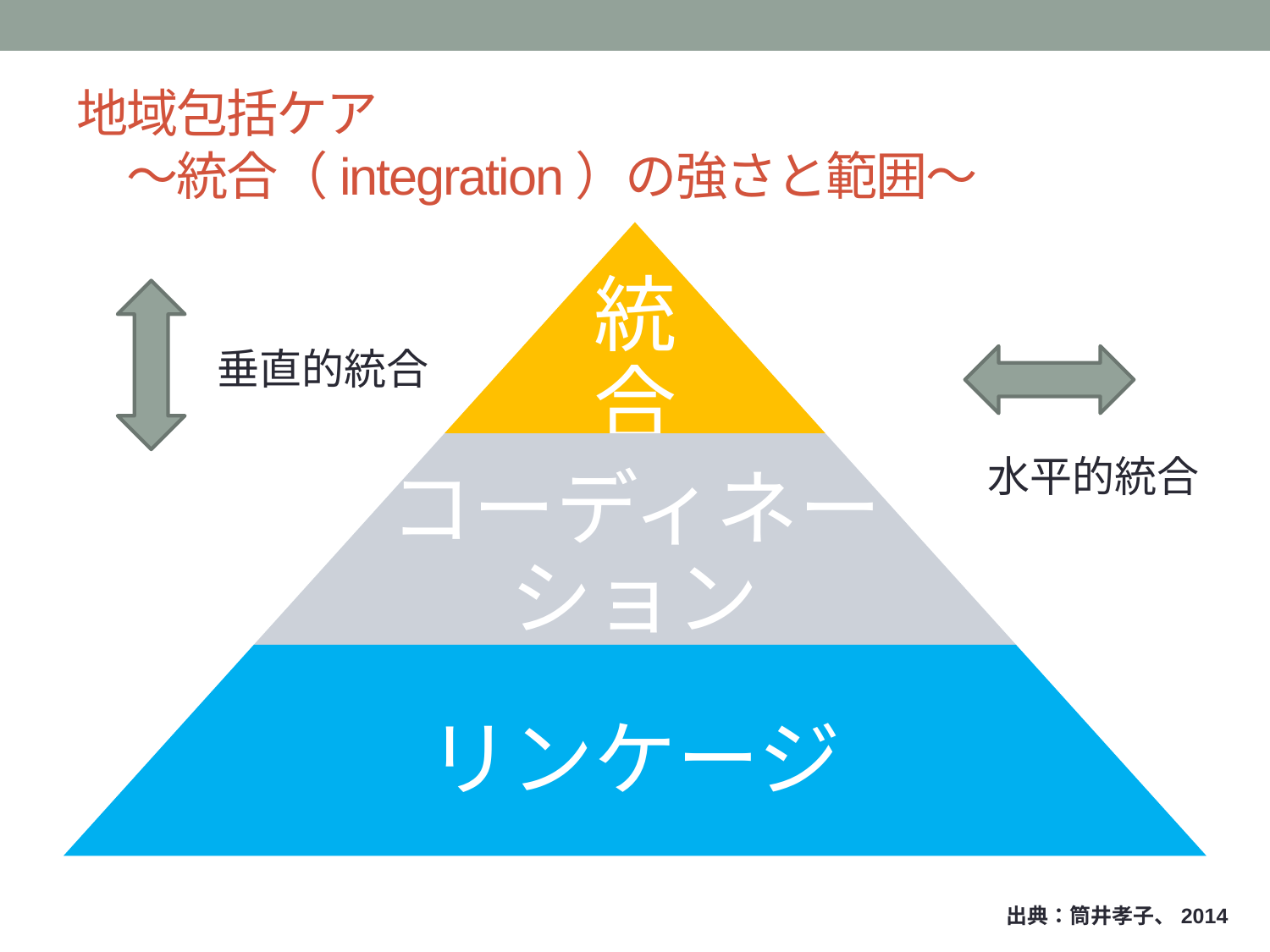

# 地域包括ケア 　～統合（integration）の強さと範囲～
統合
コーディネーション
リンケージ

垂直的統合

水平的統合
　　出典：筒井孝子、2014